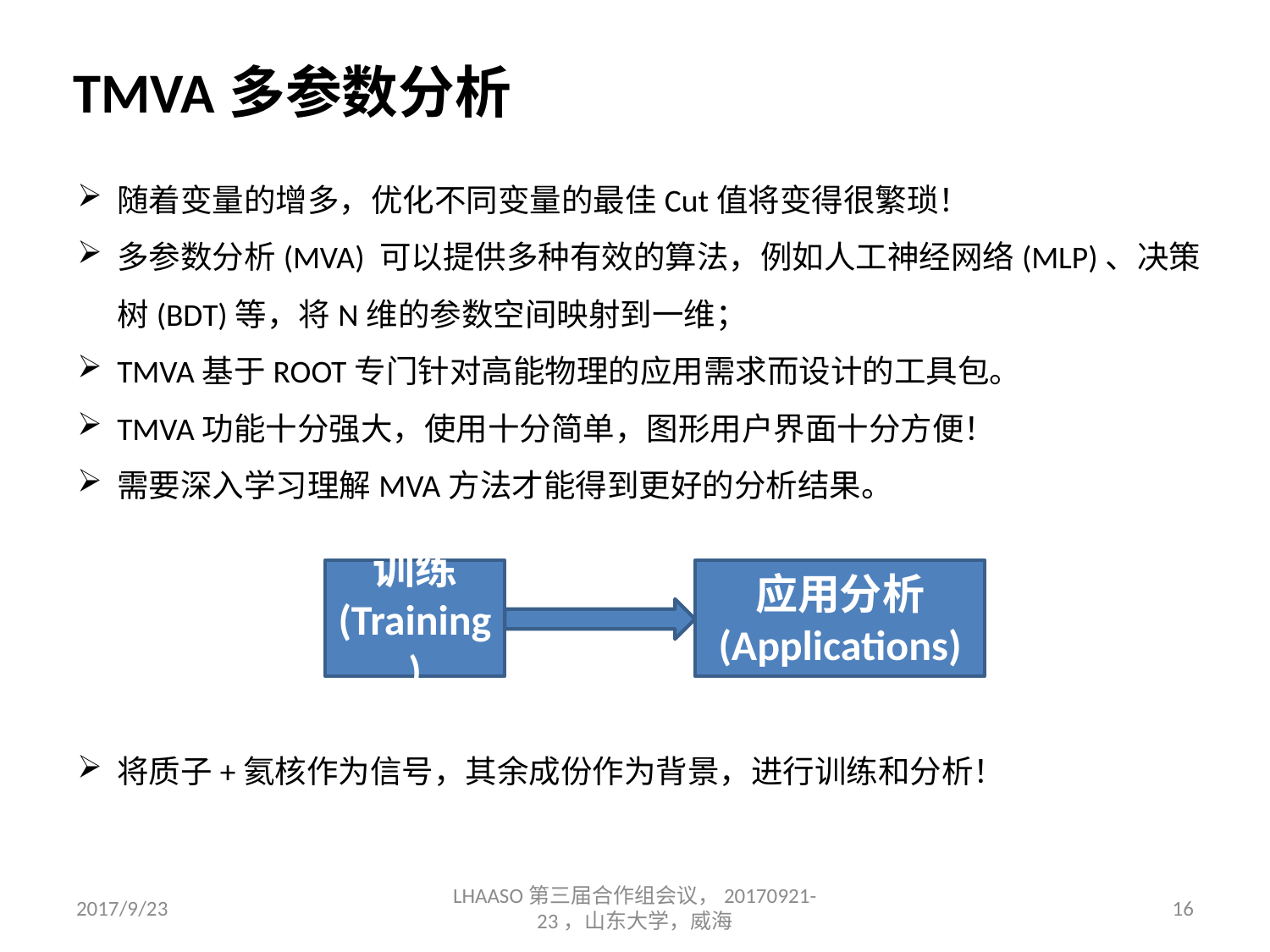

TMVA多参数分析
随着变量的增多，优化不同变量的最佳Cut值将变得很繁琐！
多参数分析(MVA) 可以提供多种有效的算法，例如人工神经网络(MLP)、决策树(BDT)等，将N维的参数空间映射到一维；
TMVA基于ROOT专门针对高能物理的应用需求而设计的工具包。
TMVA功能十分强大，使用十分简单，图形用户界面十分方便！
需要深入学习理解MVA方法才能得到更好的分析结果。

将质子+氦核作为信号，其余成份作为背景，进行训练和分析！
训练
(Training)
应用分析
(Applications)

2017/9/23
LHAASO第三届合作组会议，20170921-23，山东大学，威海
16